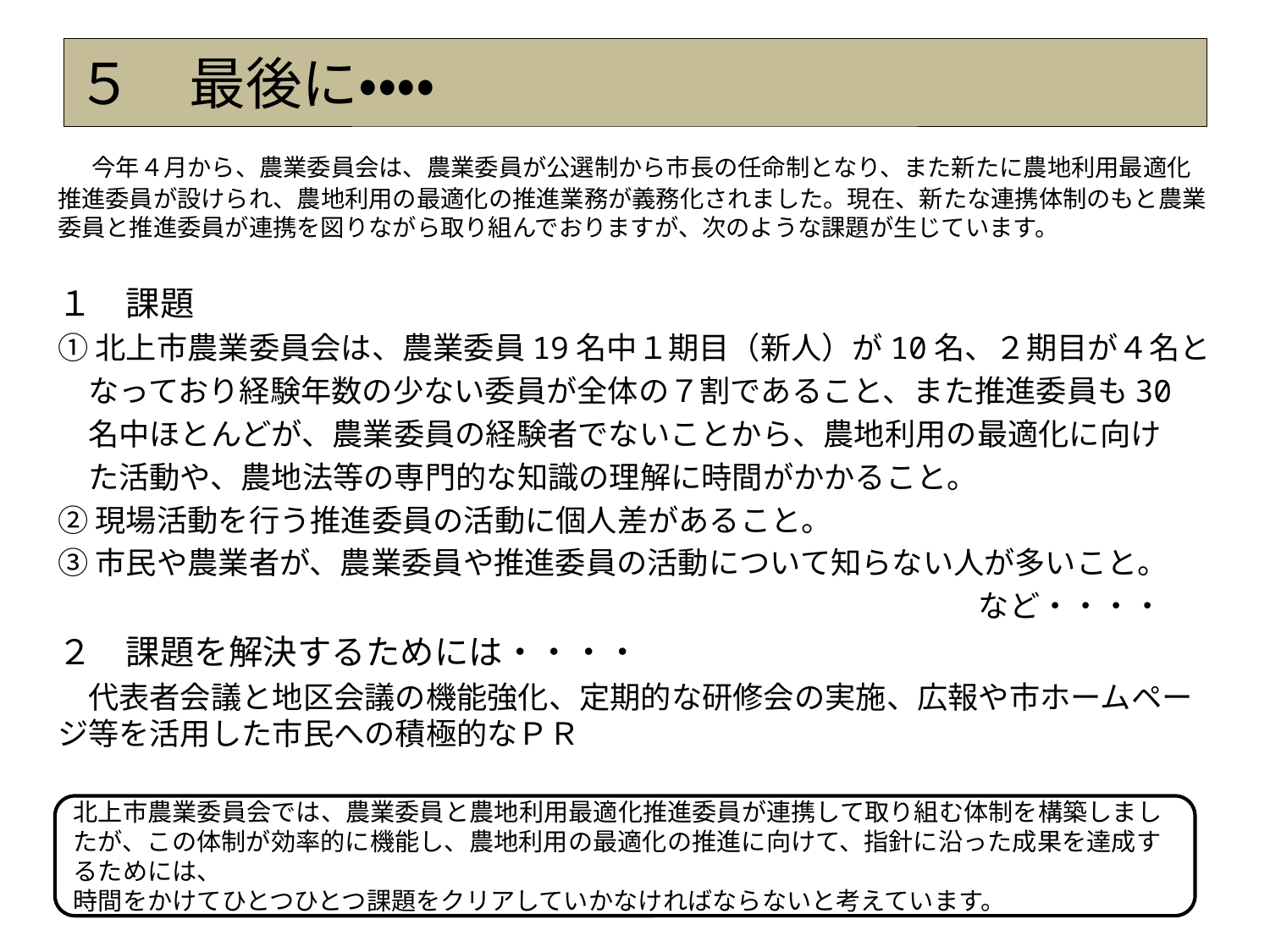

# ５　最後に・・・・
　今年４月から、農業委員会は、農業委員が公選制から市長の任命制となり、また新たに農地利用最適化推進委員が設けられ、農地利用の最適化の推進業務が義務化されました。現在、新たな連携体制のもと農業委員と推進委員が連携を図りながら取り組んでおりますが、次のような課題が生じています。

１　課題
①北上市農業委員会は、農業委員19名中１期目（新人）が10名、２期目が４名と
　なっており経験年数の少ない委員が全体の７割であること、また推進委員も30
　名中ほとんどが、農業委員の経験者でないことから、農地利用の最適化に向け
　た活動や、農地法等の専門的な知識の理解に時間がかかること。
②現場活動を行う推進委員の活動に個人差があること。
③市民や農業者が、農業委員や推進委員の活動について知らない人が多いこと。
　　　　　　　　　　　　　　　　　　　　　　　　　　　　　　など・・・・
２　課題を解決するためには・・・・
　代表者会議と地区会議の機能強化、定期的な研修会の実施、広報や市ホームページ等を活用した市民への積極的なＰＲ

北上市農業委員会では、農業委員と農地利用最適化推進委員が連携して取り組む体制を構築しましたが、この体制が効率的に機能し、農地利用の最適化の推進に向けて、指針に沿った成果を達成するためには、
時間をかけてひとつひとつ課題をクリアしていかなければならないと考えています。